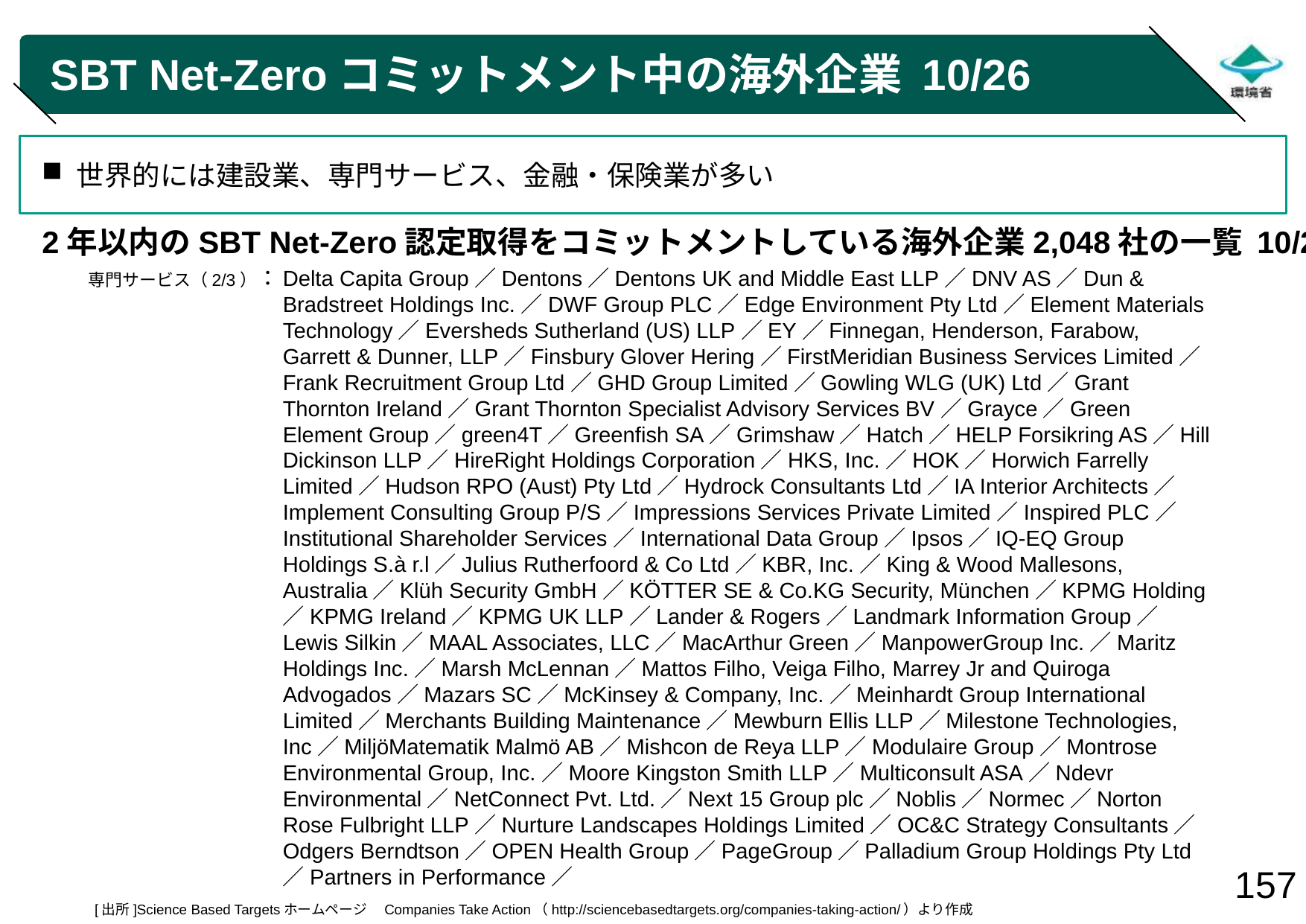

# SBT Net-Zeroコミットメント中の海外企業 10/26
世界的には建設業、専門サービス、金融・保険業が多い
2年以内のSBT Net-Zero認定取得をコミットメントしている海外企業2,048社の一覧 10/26
専門サービス（2/3）：

Delta Capita Group／Dentons／Dentons UK and Middle East LLP／DNV AS／Dun & Bradstreet Holdings Inc.／DWF Group PLC／Edge Environment Pty Ltd／Element Materials Technology／Eversheds Sutherland (US) LLP／EY／Finnegan, Henderson, Farabow, Garrett & Dunner, LLP／Finsbury Glover Hering／FirstMeridian Business Services Limited／Frank Recruitment Group Ltd／GHD Group Limited／Gowling WLG (UK) Ltd／Grant Thornton Ireland／Grant Thornton Specialist Advisory Services BV／Grayce／Green Element Group／green4T／Greenfish SA／Grimshaw／Hatch／HELP Forsikring AS／Hill Dickinson LLP／HireRight Holdings Corporation／HKS, Inc.／HOK／Horwich Farrelly Limited／Hudson RPO (Aust) Pty Ltd／Hydrock Consultants Ltd／IA Interior Architects／Implement Consulting Group P/S／Impressions Services Private Limited／Inspired PLC／Institutional Shareholder Services／International Data Group／Ipsos／IQ-EQ Group Holdings S.à r.l／Julius Rutherfoord & Co Ltd／KBR, Inc.／King & Wood Mallesons, Australia／Klüh Security GmbH／KÖTTER SE & Co.KG Security, München／KPMG Holding／KPMG Ireland／KPMG UK LLP／Lander & Rogers／Landmark Information Group／Lewis Silkin／MAAL Associates, LLC／MacArthur Green／ManpowerGroup Inc.／Maritz Holdings Inc.／Marsh McLennan／Mattos Filho, Veiga Filho, Marrey Jr and Quiroga Advogados／Mazars SC／McKinsey & Company, Inc.／Meinhardt Group International Limited／Merchants Building Maintenance／Mewburn Ellis LLP／Milestone Technologies, Inc／MiljöMatematik Malmö AB／Mishcon de Reya LLP／Modulaire Group／Montrose Environmental Group, Inc.／Moore Kingston Smith LLP／Multiconsult ASA／Ndevr Environmental／NetConnect Pvt. Ltd.／Next 15 Group plc／Noblis／Normec／Norton Rose Fulbright LLP／Nurture Landscapes Holdings Limited／OC&C Strategy Consultants／Odgers Berndtson／OPEN Health Group／PageGroup／Palladium Group Holdings Pty Ltd／Partners in Performance／
[出所]Science Based Targetsホームページ　Companies Take Action（http://sciencebasedtargets.org/companies-taking-action/）より作成